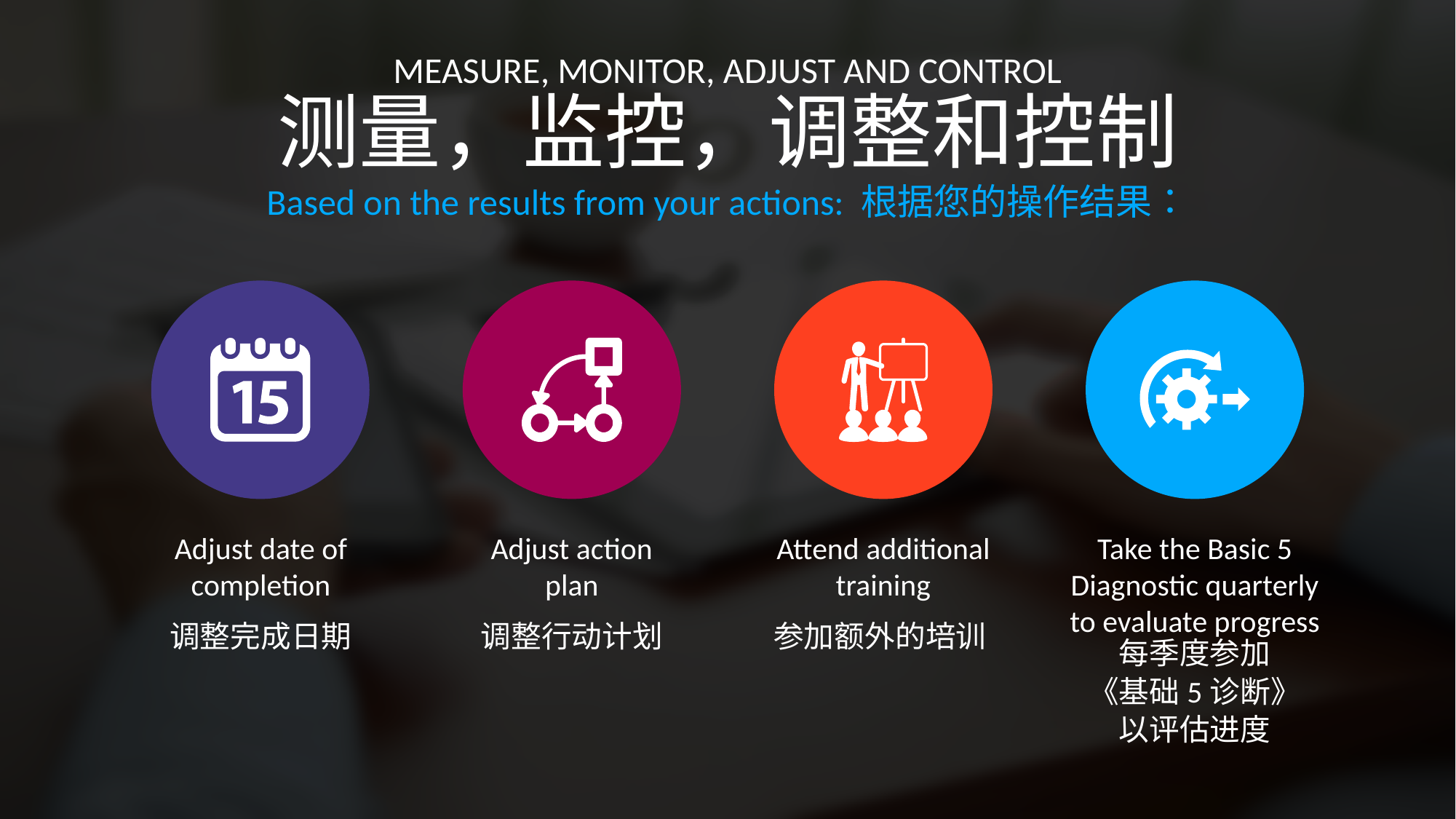

Measure, Monitor, Adjust and Control
测量，监控，调整和控制
Based on the results from your actions: 根据您的操作结果：

Take the Basic 5 Diagnostic quarterly to evaluate progress
每季度参加
《基础5诊断》
以评估进度
Adjust date of completion
调整完成日期
Adjust action plan
调整行动计划
Attend additional training
参加额外的培训